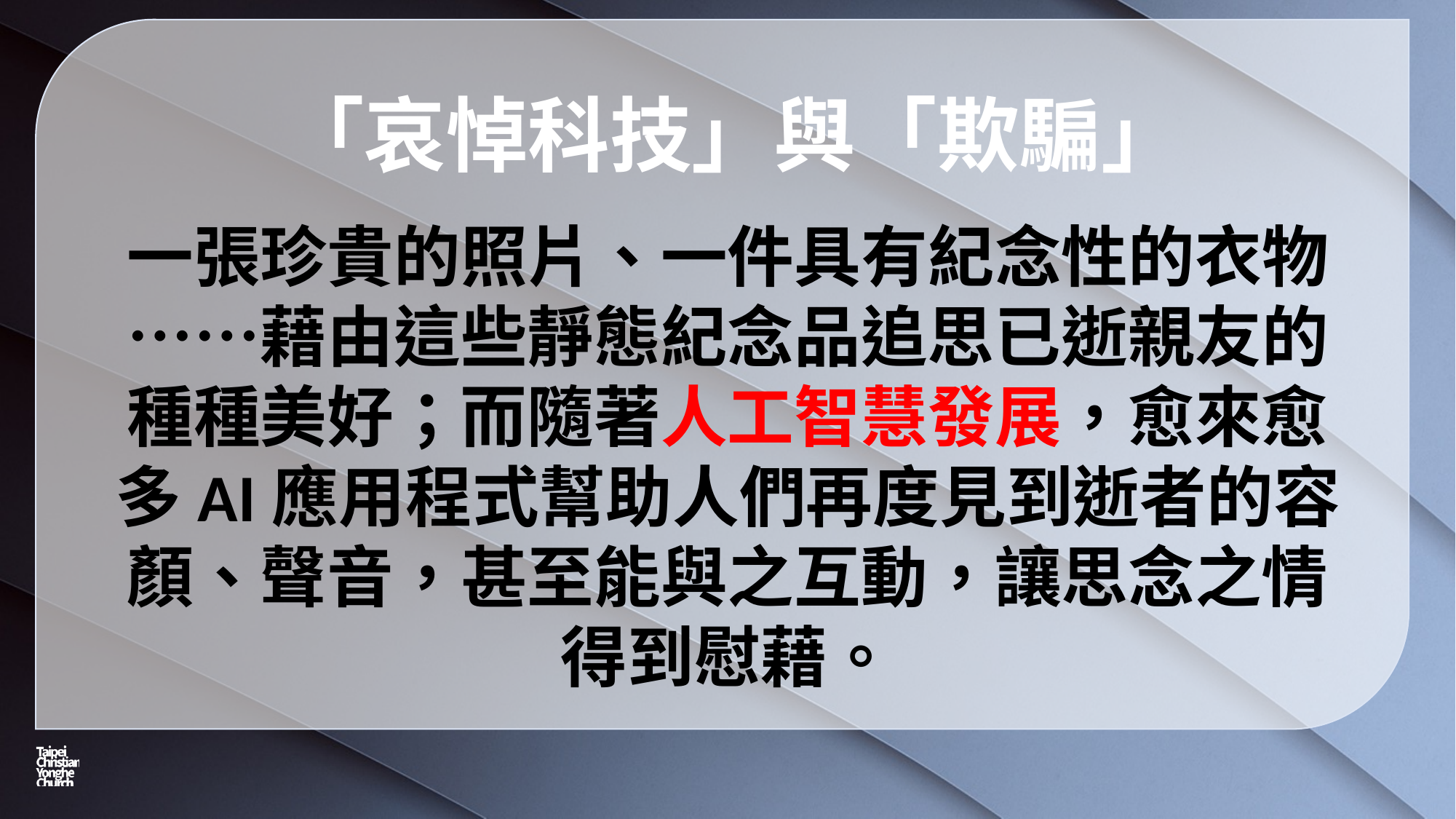

「哀悼科技」與「欺騙」
一張珍貴的照片、一件具有紀念性的衣物⋯⋯藉由這些靜態紀念品追思已逝親友的種種美好；而隨著人工智慧發展，愈來愈多AI應用程式幫助人們再度見到逝者的容顏、聲音，甚至能與之互動，讓思念之情得到慰藉。